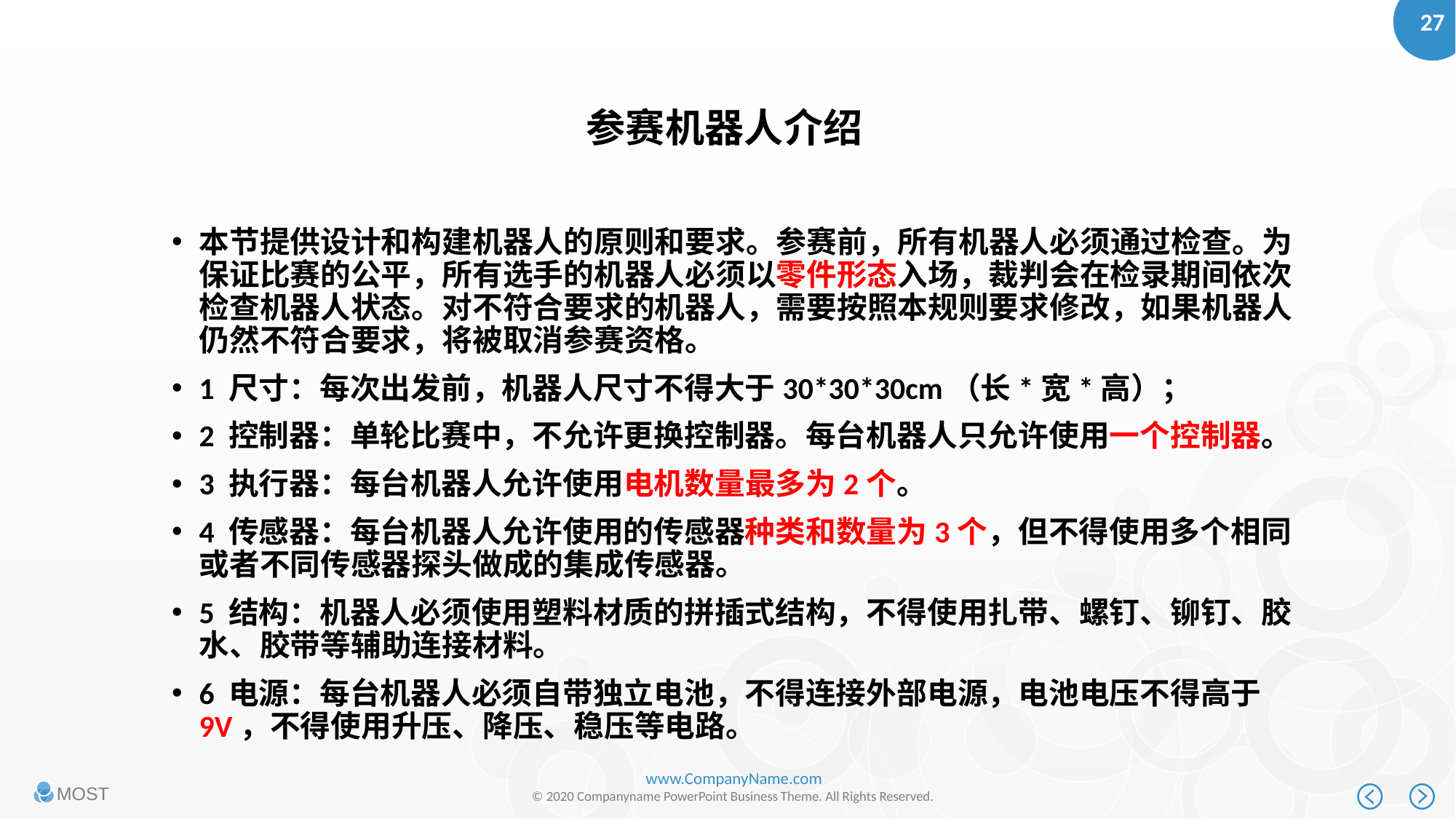

参赛机器人介绍
本节提供设计和构建机器人的原则和要求。参赛前，所有机器人必须通过检查。为保证比赛的公平，所有选手的机器人必须以零件形态入场，裁判会在检录期间依次检查机器人状态。对不符合要求的机器人，需要按照本规则要求修改，如果机器人仍然不符合要求，将被取消参赛资格。
1 尺寸：每次出发前，机器人尺寸不得大于30*30*30cm（长*宽*高）；
2 控制器：单轮比赛中，不允许更换控制器。每台机器人只允许使用一个控制器。
3 执行器：每台机器人允许使用电机数量最多为2个。
4 传感器：每台机器人允许使用的传感器种类和数量为3个，但不得使用多个相同或者不同传感器探头做成的集成传感器。
5 结构：机器人必须使用塑料材质的拼插式结构，不得使用扎带、螺钉、铆钉、胶水、胶带等辅助连接材料。
6 电源：每台机器人必须自带独立电池，不得连接外部电源，电池电压不得高于9V，不得使用升压、降压、稳压等电路。